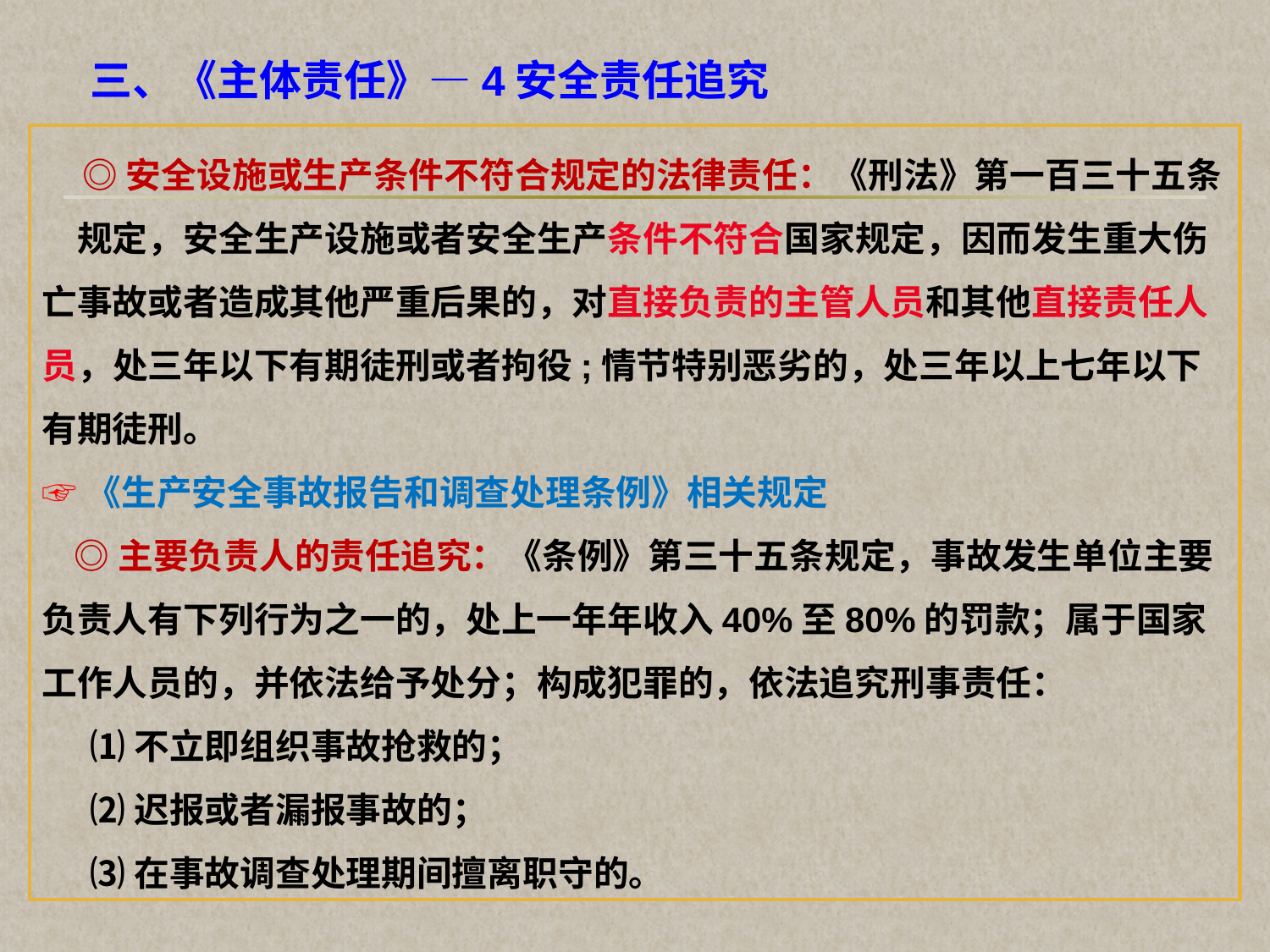

三、《主体责任》—4安全责任追究
     ◎安全设施或生产条件不符合规定的法律责任：《刑法》第一百三十五条　规定，安全生产设施或者安全生产条件不符合国家规定，因而发生重大伤亡事故或者造成其他严重后果的，对直接负责的主管人员和其他直接责任人员，处三年以下有期徒刑或者拘役;情节特别恶劣的，处三年以上七年以下有期徒刑。
☞《生产安全事故报告和调查处理条例》相关规定
    ◎主要负责人的责任追究：《条例》第三十五条规定，事故发生单位主要负责人有下列行为之一的，处上一年年收入40%至80%的罚款；属于国家工作人员的，并依法给予处分；构成犯罪的，依法追究刑事责任：
      ⑴不立即组织事故抢救的；
      ⑵迟报或者漏报事故的；
      ⑶在事故调查处理期间擅离职守的。